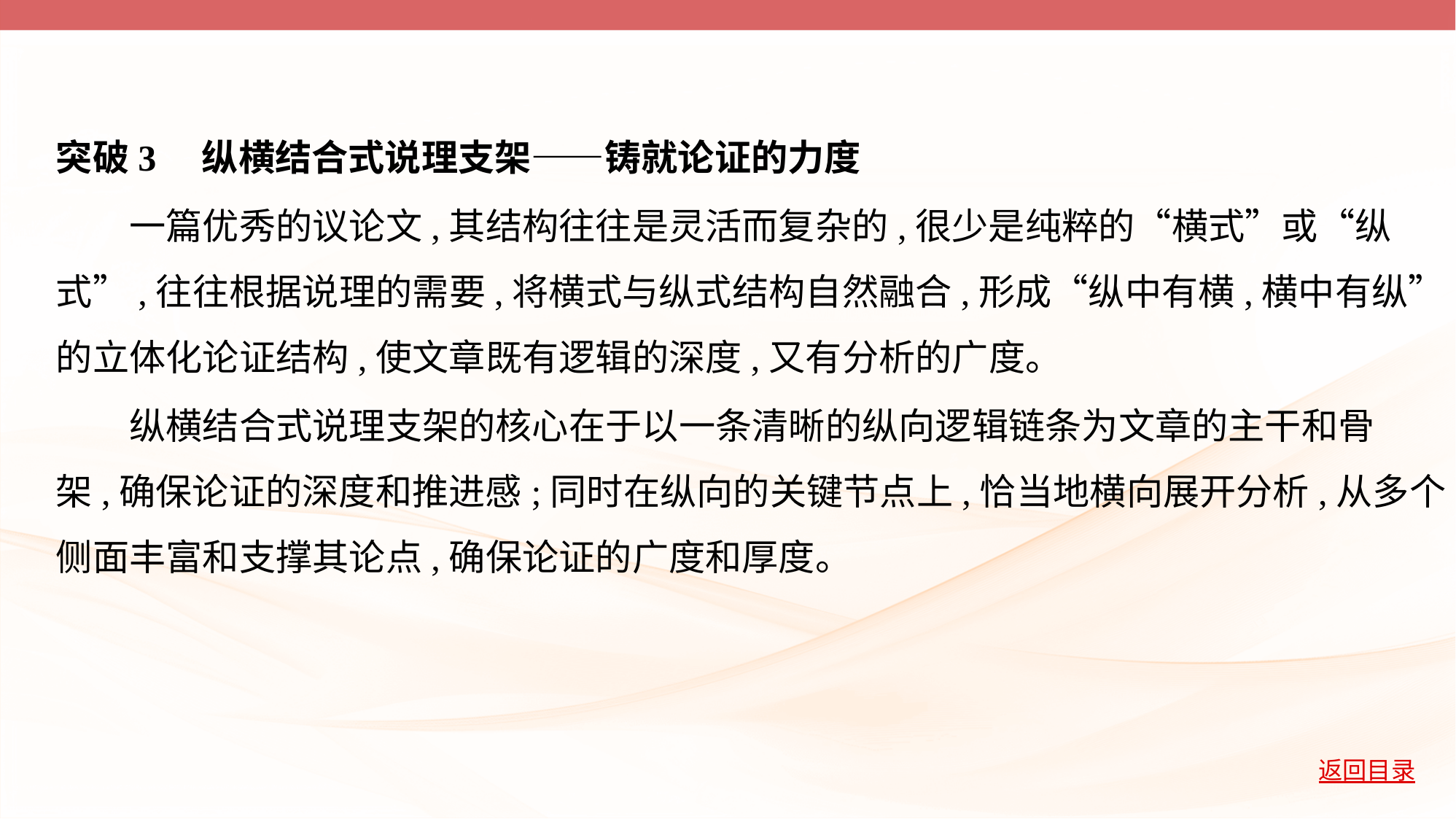

突破3　纵横结合式说理支架——铸就论证的力度
　　一篇优秀的议论文,其结构往往是灵活而复杂的,很少是纯粹的“横式”或“纵
式”,往往根据说理的需要,将横式与纵式结构自然融合,形成“纵中有横,横中有纵”
的立体化论证结构,使文章既有逻辑的深度,又有分析的广度。
　　纵横结合式说理支架的核心在于以一条清晰的纵向逻辑链条为文章的主干和骨
架,确保论证的深度和推进感;同时在纵向的关键节点上,恰当地横向展开分析,从多个
侧面丰富和支撑其论点,确保论证的广度和厚度。